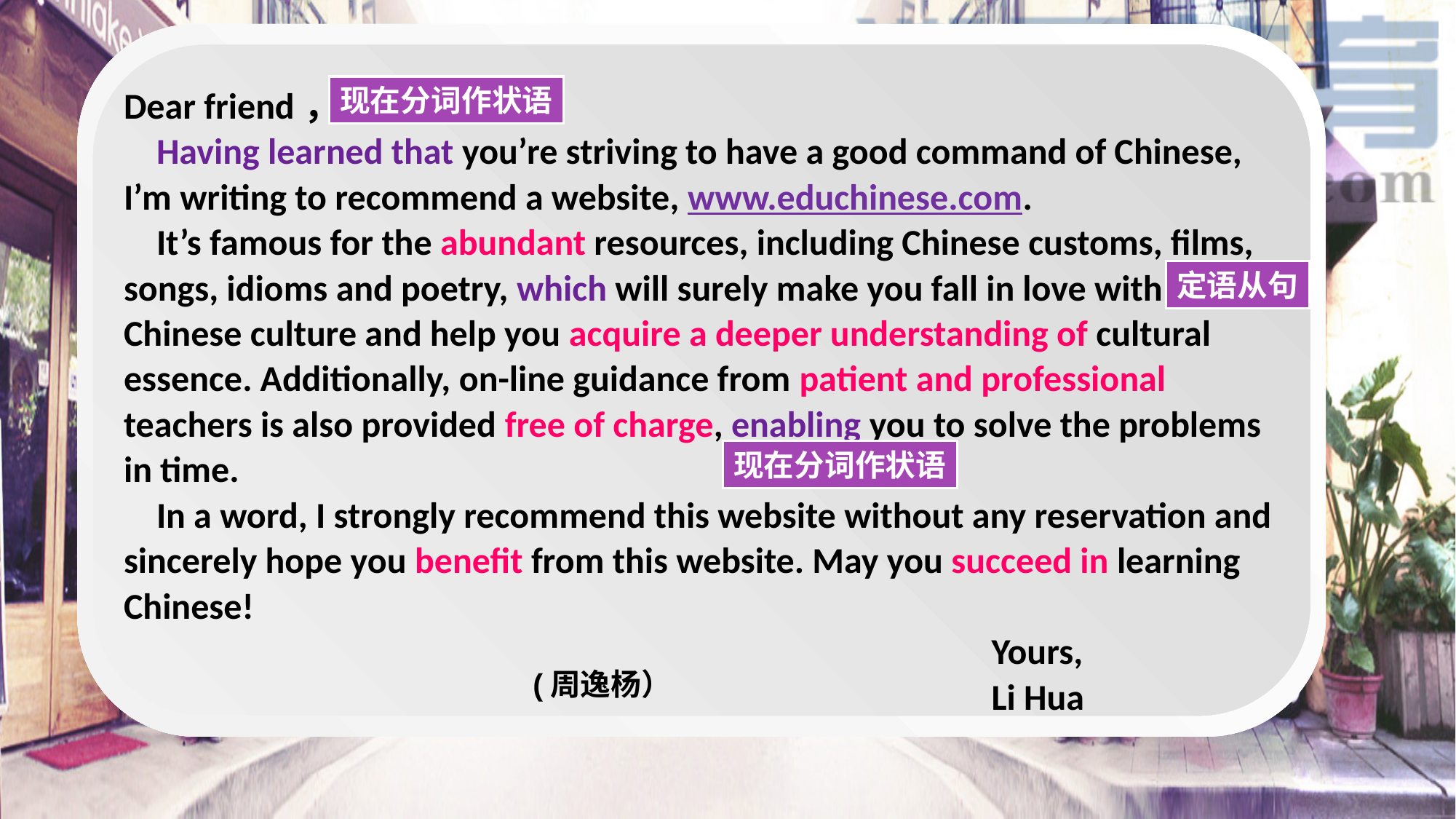

Dear friend，
    Having learned that you’re striving to have a good command of Chinese, I’m writing to recommend a website, www.educhinese.com.
    It’s famous for the abundant resources, including Chinese customs, films, songs, idioms and poetry, which will surely make you fall in love with Chinese culture and help you acquire a deeper understanding of cultural essence. Additionally, on-line guidance from patient and professional teachers is also provided free of charge, enabling you to solve the problems in time.
    In a word, I strongly recommend this website without any reservation and sincerely hope you benefit from this website. May you succeed in learning Chinese!
                                                                                                          Yours,
                                                                                                          Li Hua
现在分词作状语
定语从句
现在分词作状语
(周逸杨）